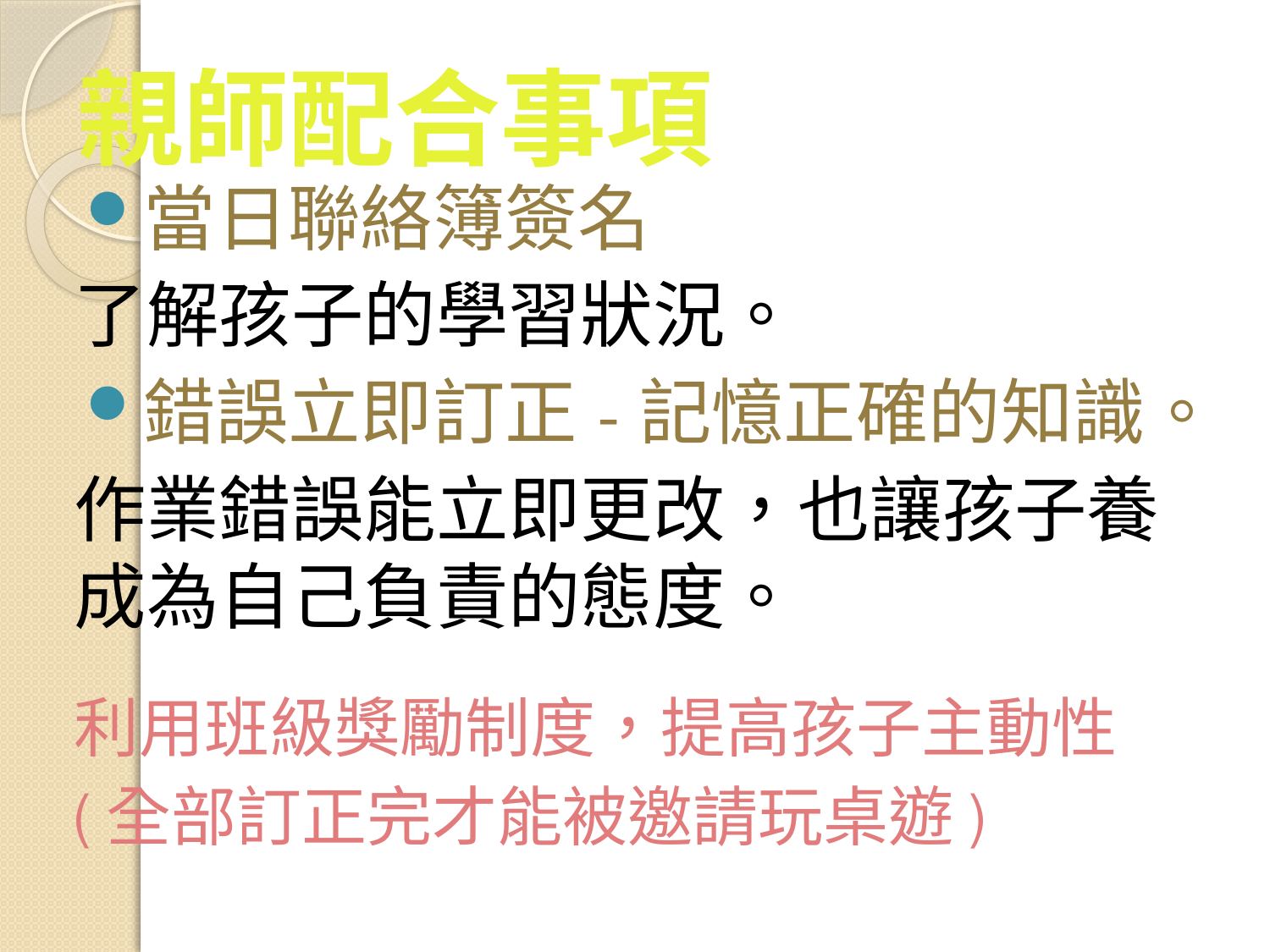

# 親師配合事項
當日聯絡簿簽名
了解孩子的學習狀況。
錯誤立即訂正-記憶正確的知識。
作業錯誤能立即更改，也讓孩子養成為自己負責的態度。
利用班級獎勵制度，提高孩子主動性
(全部訂正完才能被邀請玩桌遊)